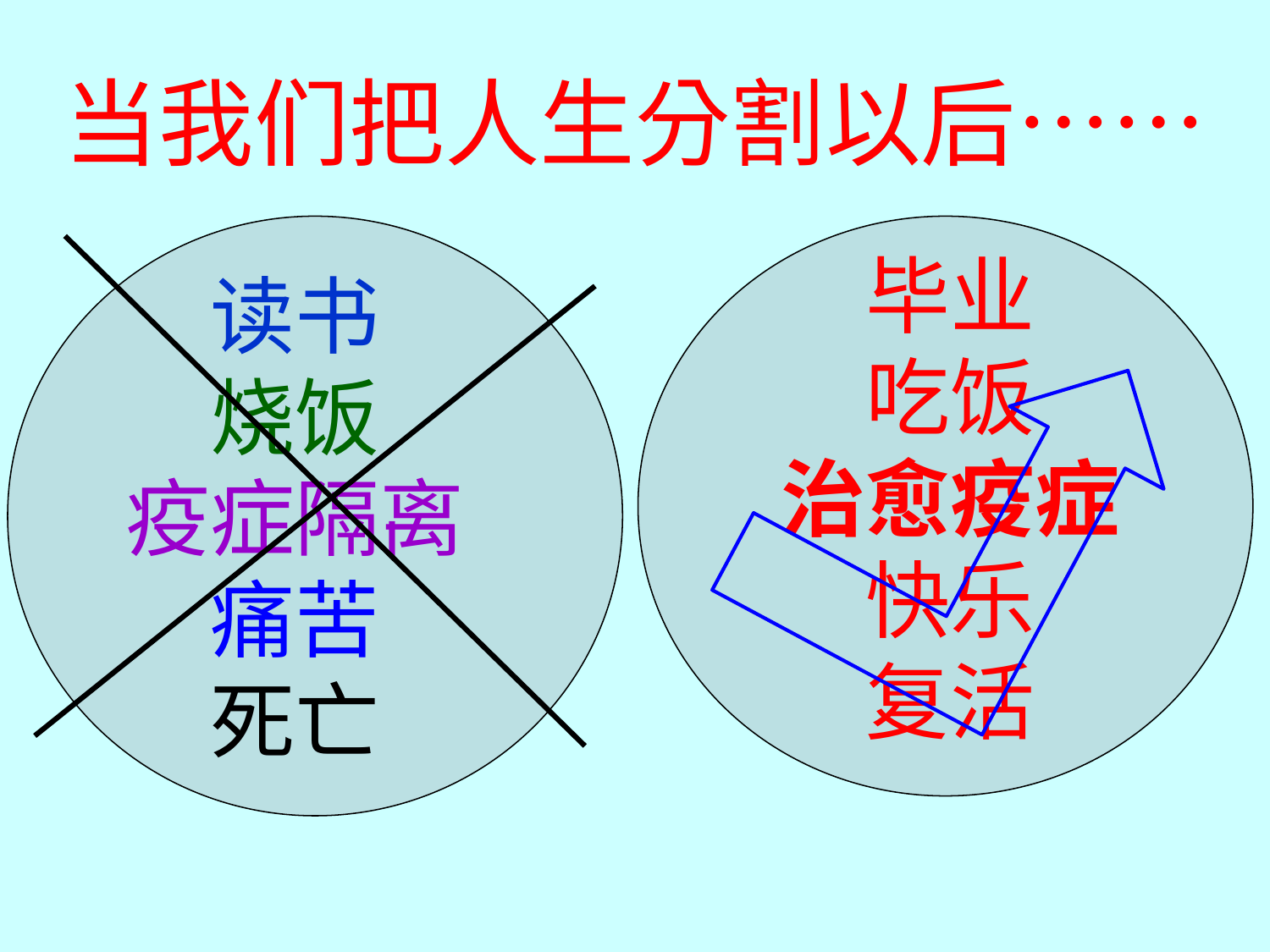

当我们把人生分割以后……

毕业
吃饭
治愈疫症快乐
复活
读书
烧饭
疫症隔离
痛苦
死亡